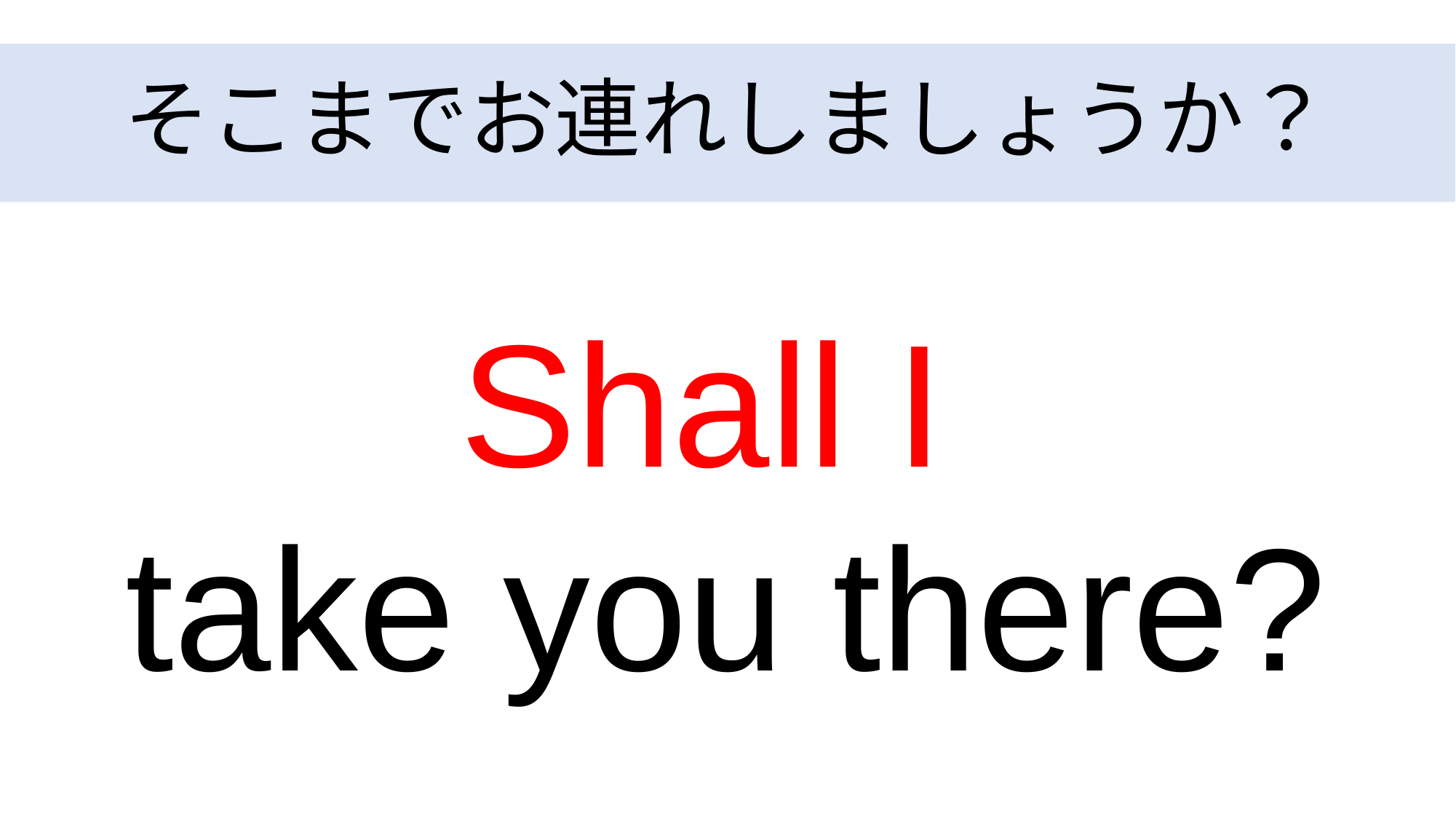

# そこまでお連れしましょうか？
Shall I
take you there?